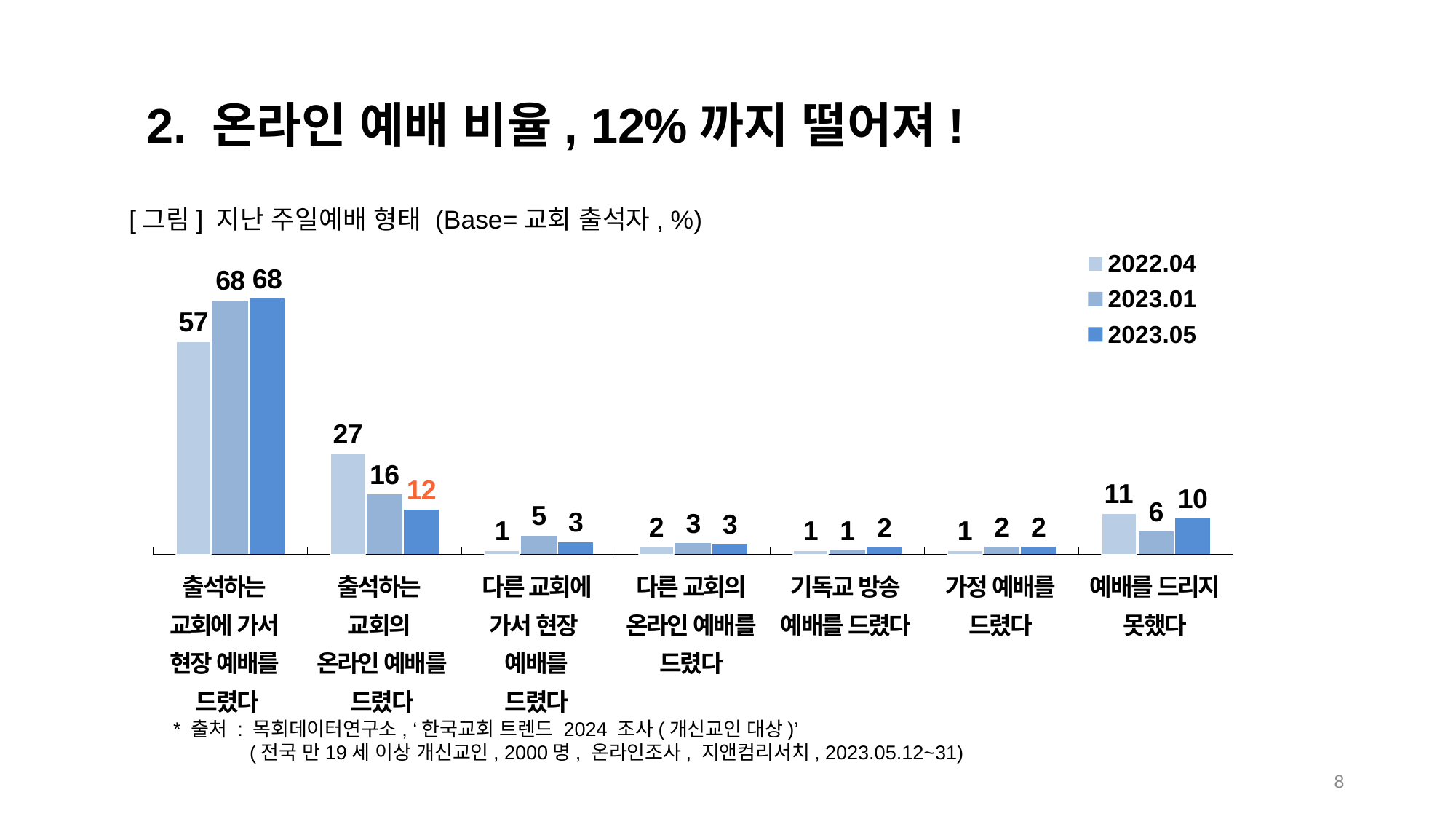

2. 온라인 예배 비율, 12%까지 떨어져!
[그림] 지난 주일예배 형태 (Base=교회 출석자, %)

### Chart

| Category | 2022.04 | 2023.01 | 2023.05 |
|---|---|---|---|
| 출석하는 교회에 가서 현장 예배를 드렸다 | 출석하는 교회의 온라인 예배를 드렸다 | 다른 교회에 가서 현장 예배를 드렸다 | 다른 교회의 온라인 예배를 드렸다 | 기독교 방송 예배를 드렸다 | 가정 예배를 드렸다 | 예배를 드리지 못했다 |
| --- | --- | --- | --- | --- | --- | --- |
* 출처 : 목회데이터연구소, ‘한국교회 트렌드 2024 조사(개신교인 대상)’
              (전국 만19세 이상 개신교인, 2000명, 온라인조사, 지앤컴리서치, 2023.05.12~31)
8